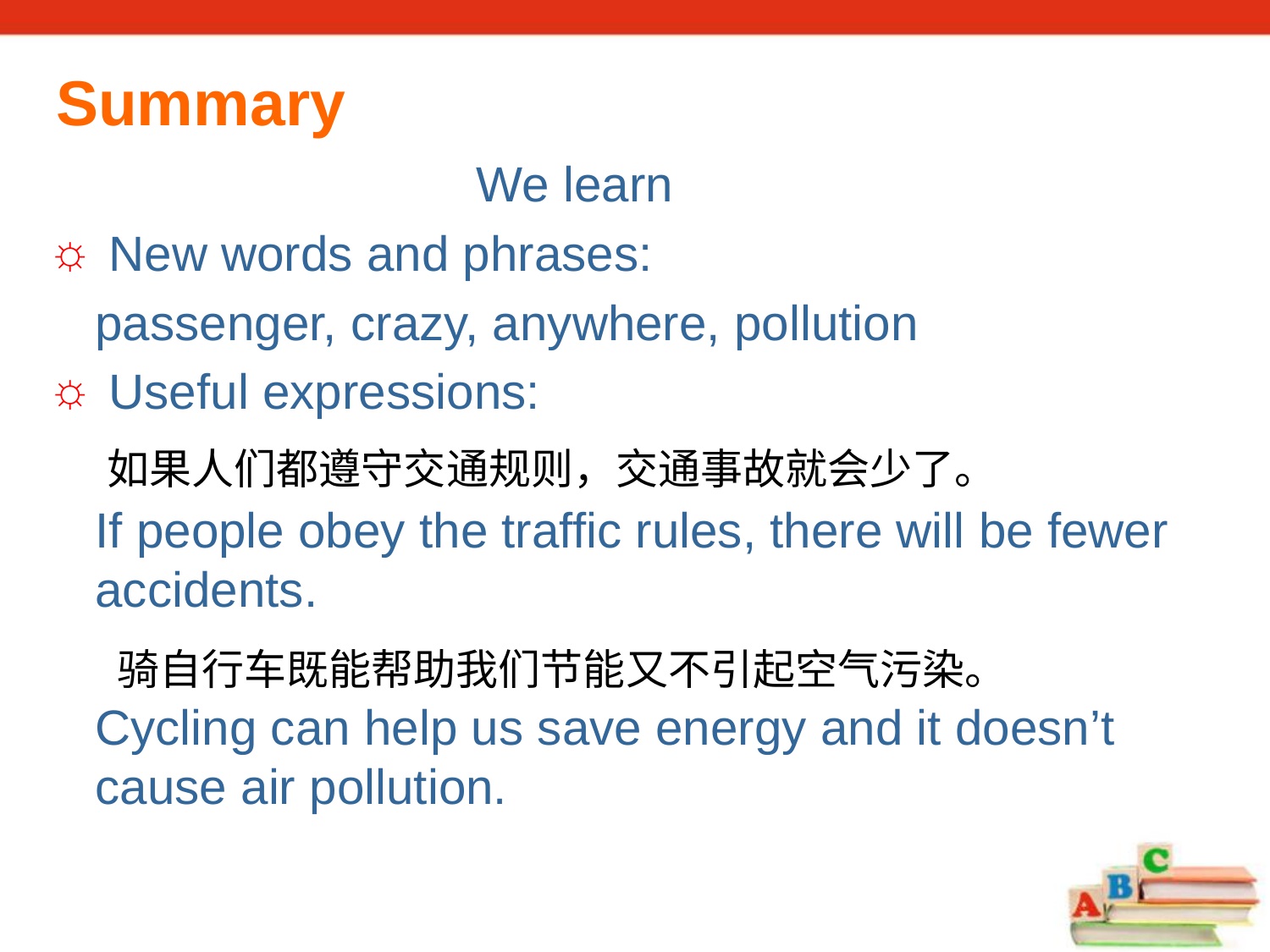

# Summary
				We learn
 New words and phrases:
	passenger, crazy, anywhere, pollution
 Useful expressions:

	If people obey the traffic rules, there will be fewer accidents.

	Cycling can help us save energy and it doesn’t cause air pollution.
如果人们都遵守交通规则，交通事故就会少了。
骑自行车既能帮助我们节能又不引起空气污染。